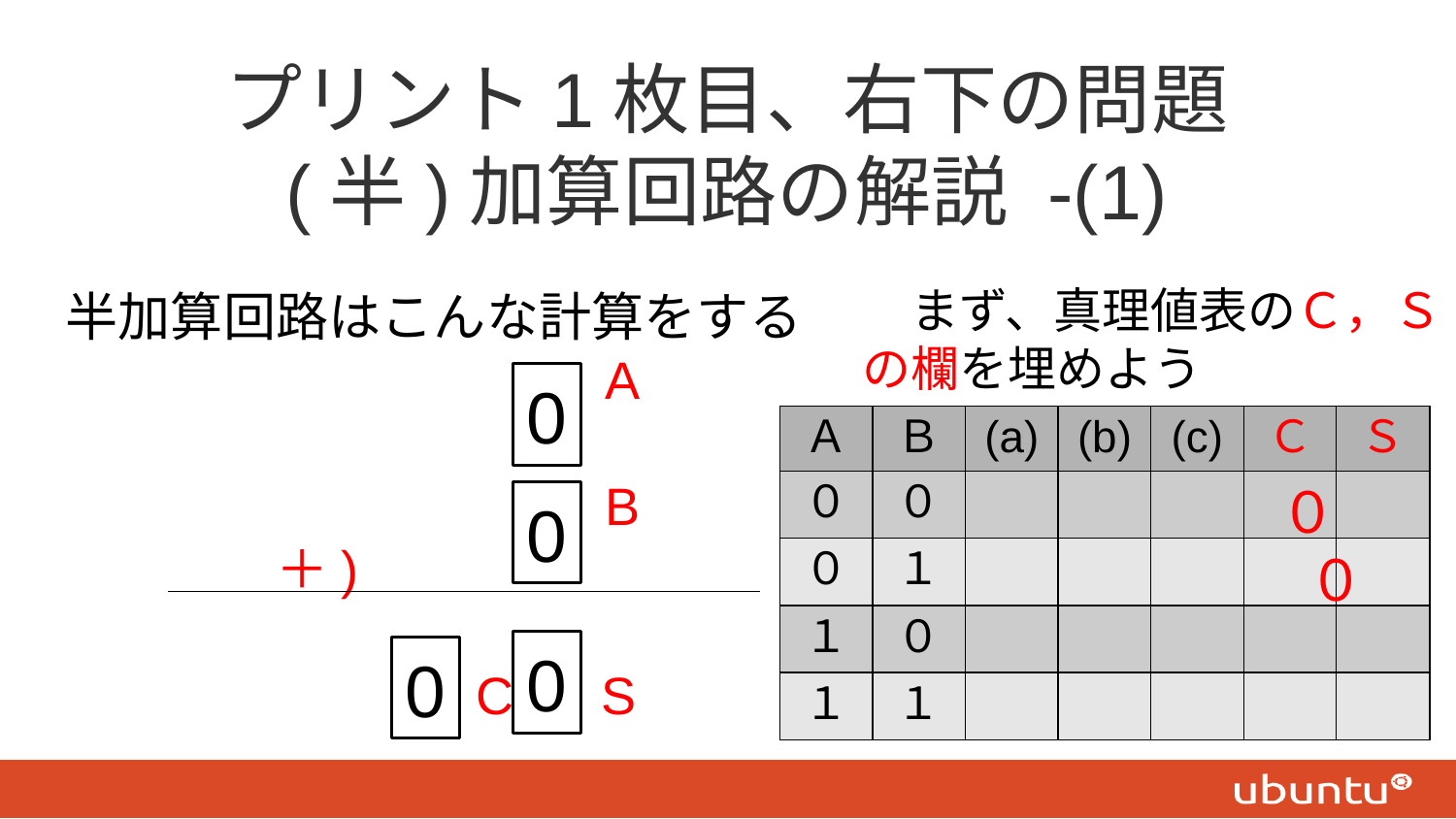

プリント1枚目、右下の問題
(半)加算回路の解説 -(1)
　まず、真理値表のＣ，Ｓの欄を埋めよう

半加算回路はこんな計算をする
　　　　　　　　　　A

　　　　　　　　　　B
　　　　＋)

　　　　　 　　 C      S
0
| Ａ | Ｂ | (a) | (b) | (c) | Ｃ | Ｓ |
| --- | --- | --- | --- | --- | --- | --- |
| ０ | ０ |  |  |  |  |  |
| ０ | １ |  |  |  |  |  |
| １ | ０ |  |  |  |  |  |
| １ | １ |  |  |  |  |  |
０　０
0
0
0